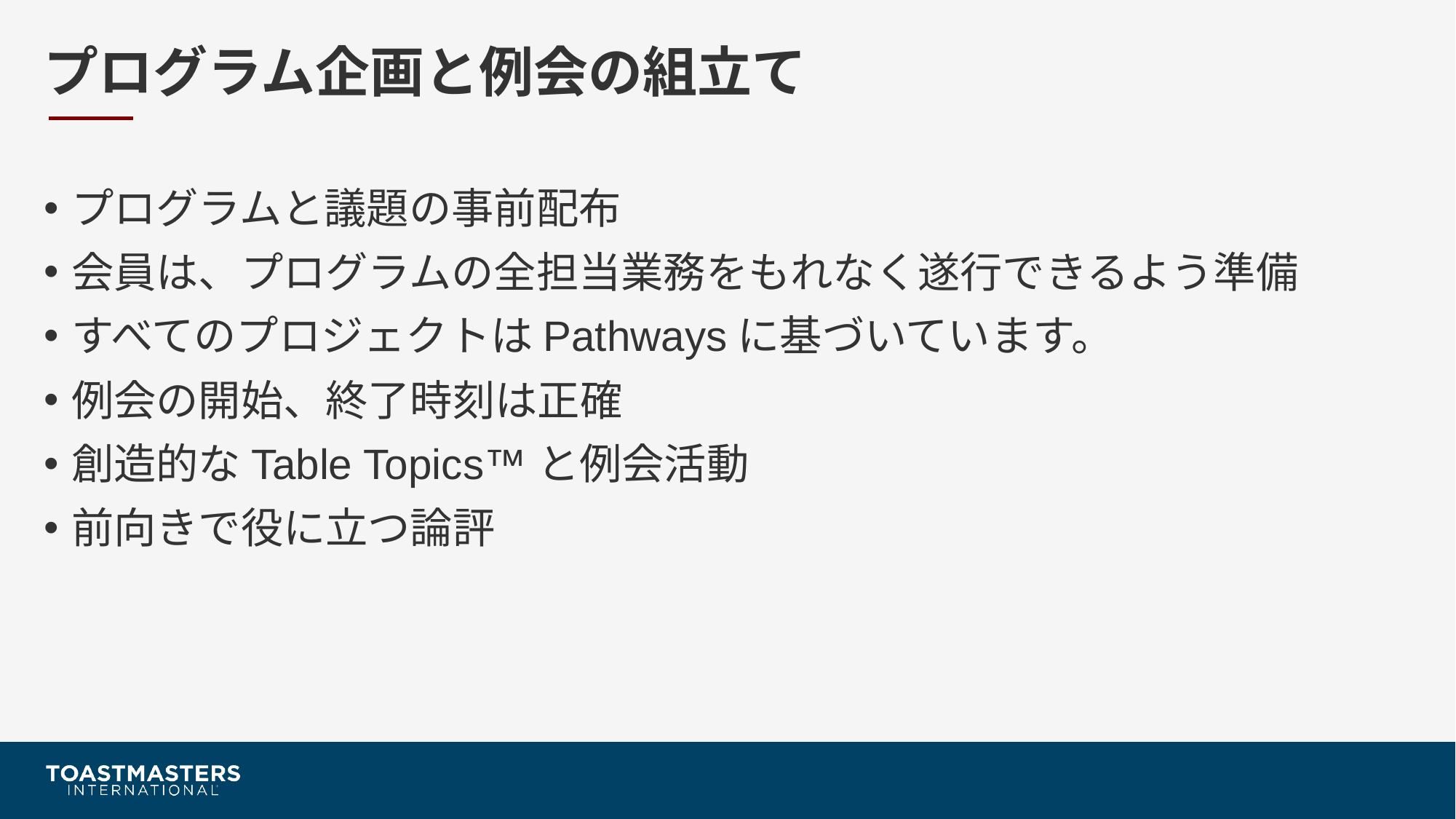

# プログラム企画と例会の組立て
プログラムと議題の事前配布
会員は、プログラムの全担当業務をもれなく遂行できるよう準備
すべてのプロジェクトはPathwaysに基づいています。
例会の開始、終了時刻は正確
創造的なTable Topics™と例会活動
前向きで役に立つ論評